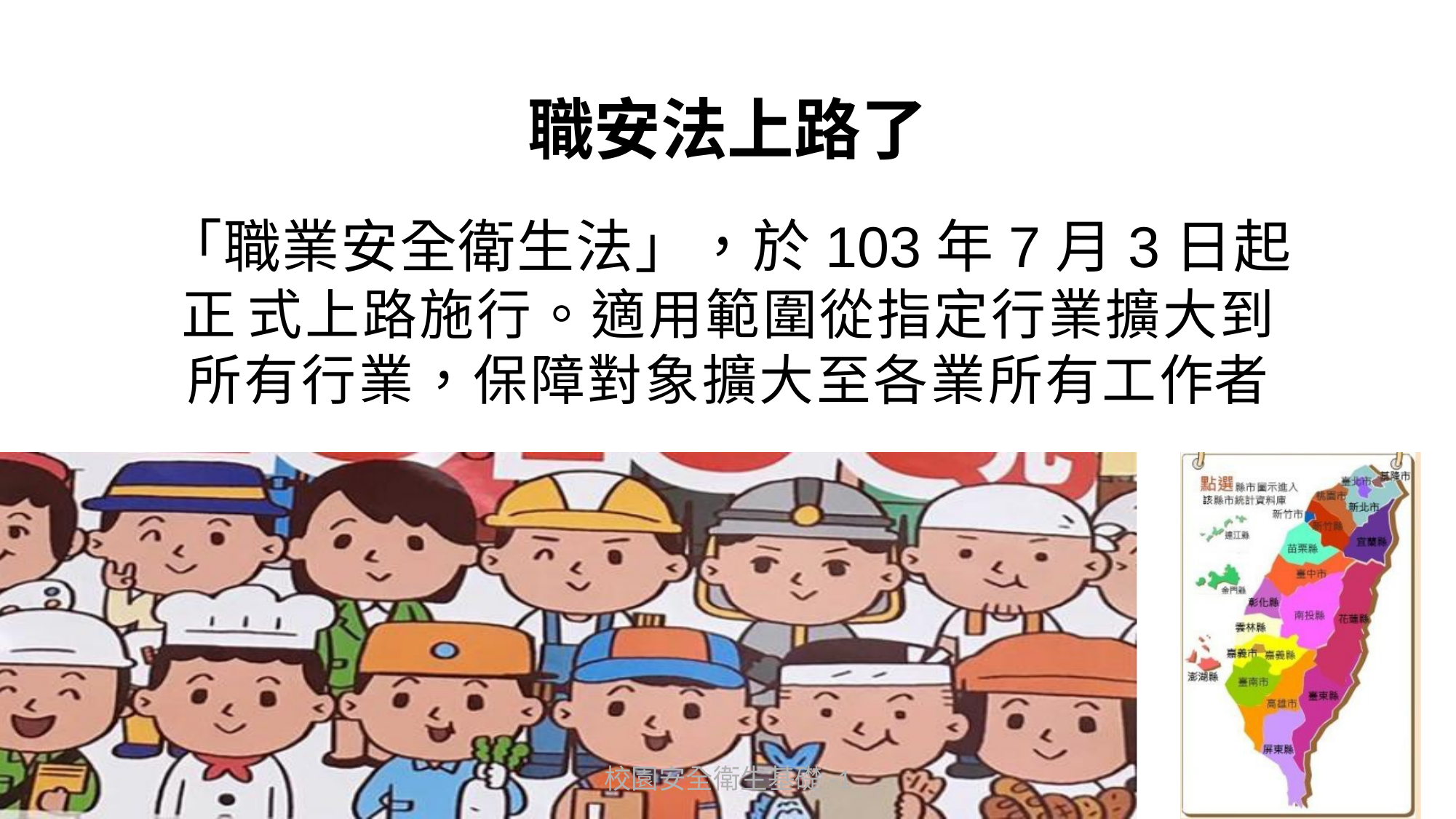

# 職安法上路了
「職業安全衛生法」，於103年7月3日起
正 式上路施行。適用範圍從指定行業擴大到所有行業，保障對象擴大至各業所有工作者

校園安全衛生基礎-1
13